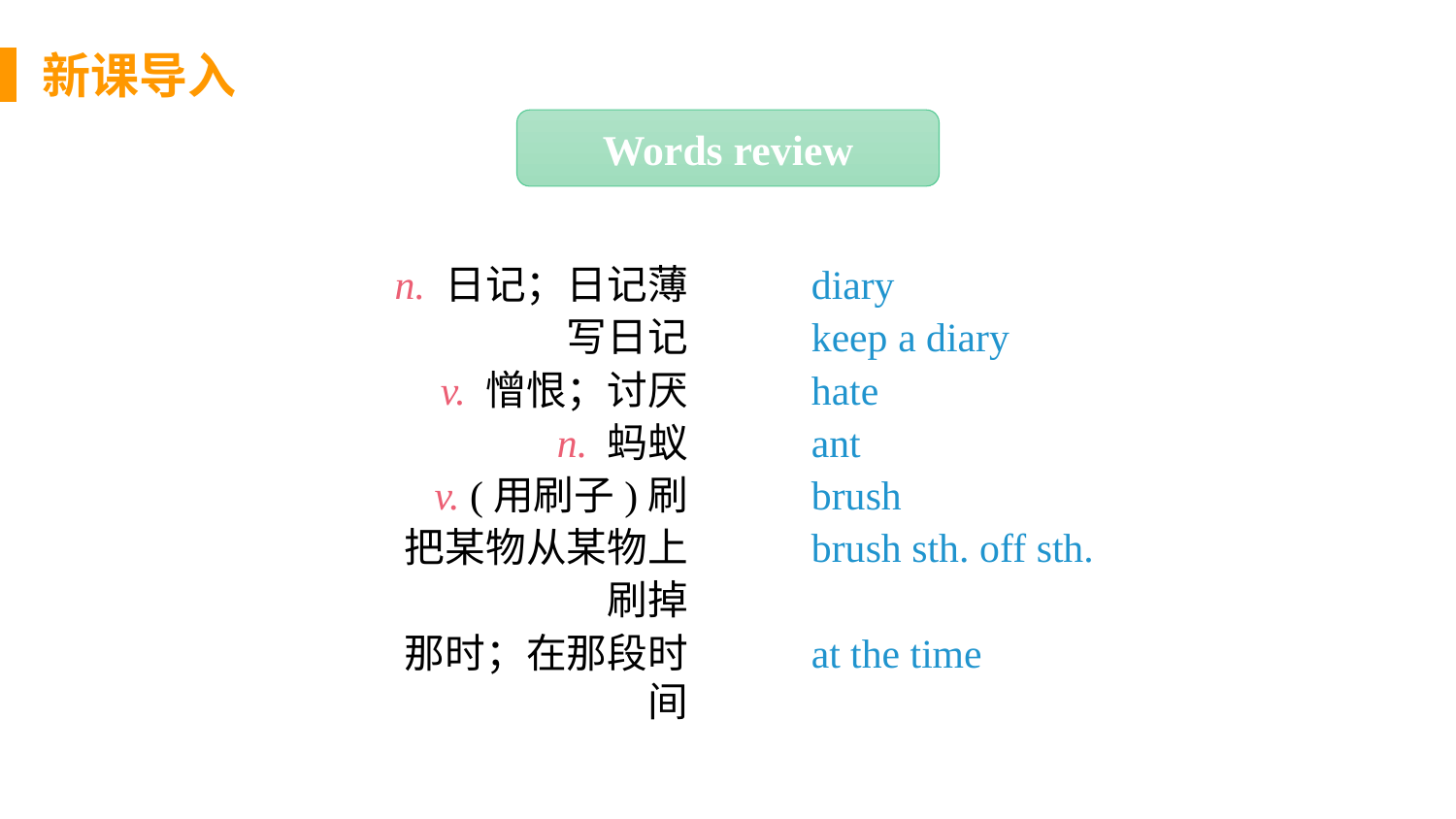

新课导入

Words review
 diary
 keep a diary
 hate
 ant
 brush
 brush sth. off sth.

 at the time
 n. 日记；日记薄
     写日记
 v. 憎恨；讨厌
 n. 蚂蚁
 v. (用刷子)刷
     把某物从某物上
     刷掉
     那时；在那段时间